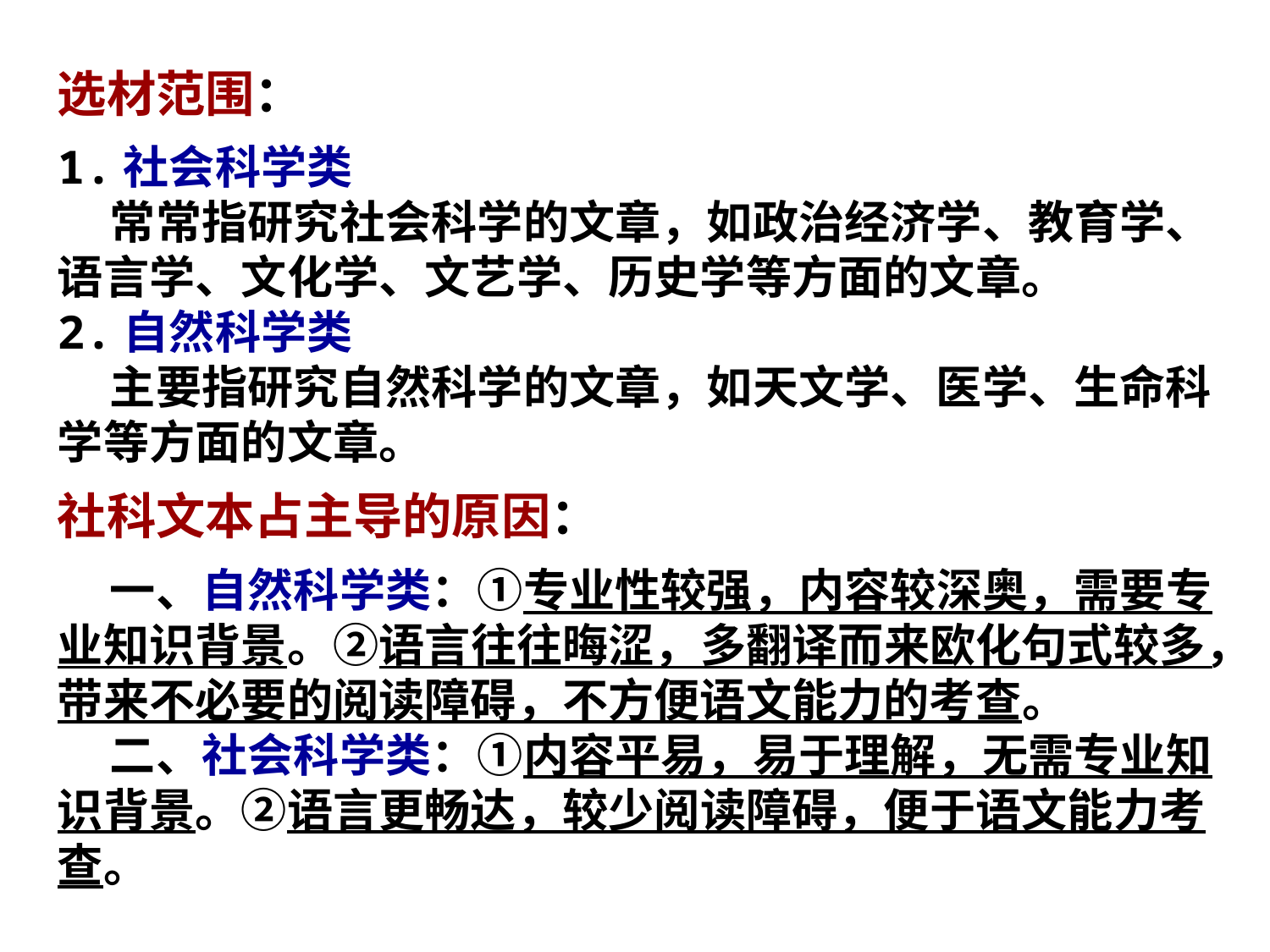

选材范围：

1.社会科学类
    常常指研究社会科学的文章，如政治经济学、教育学、语言学、文化学、文艺学、历史学等方面的文章。
2.自然科学类
    主要指研究自然科学的文章，如天文学、医学、生命科学等方面的文章。

社科文本占主导的原因：

    一、自然科学类：①专业性较强，内容较深奥，需要专业知识背景。②语言往往晦涩，多翻译而来欧化句式较多，带来不必要的阅读障碍，不方便语文能力的考查。
    二、社会科学类：①内容平易，易于理解，无需专业知识背景。②语言更畅达，较少阅读障碍，便于语文能力考查。